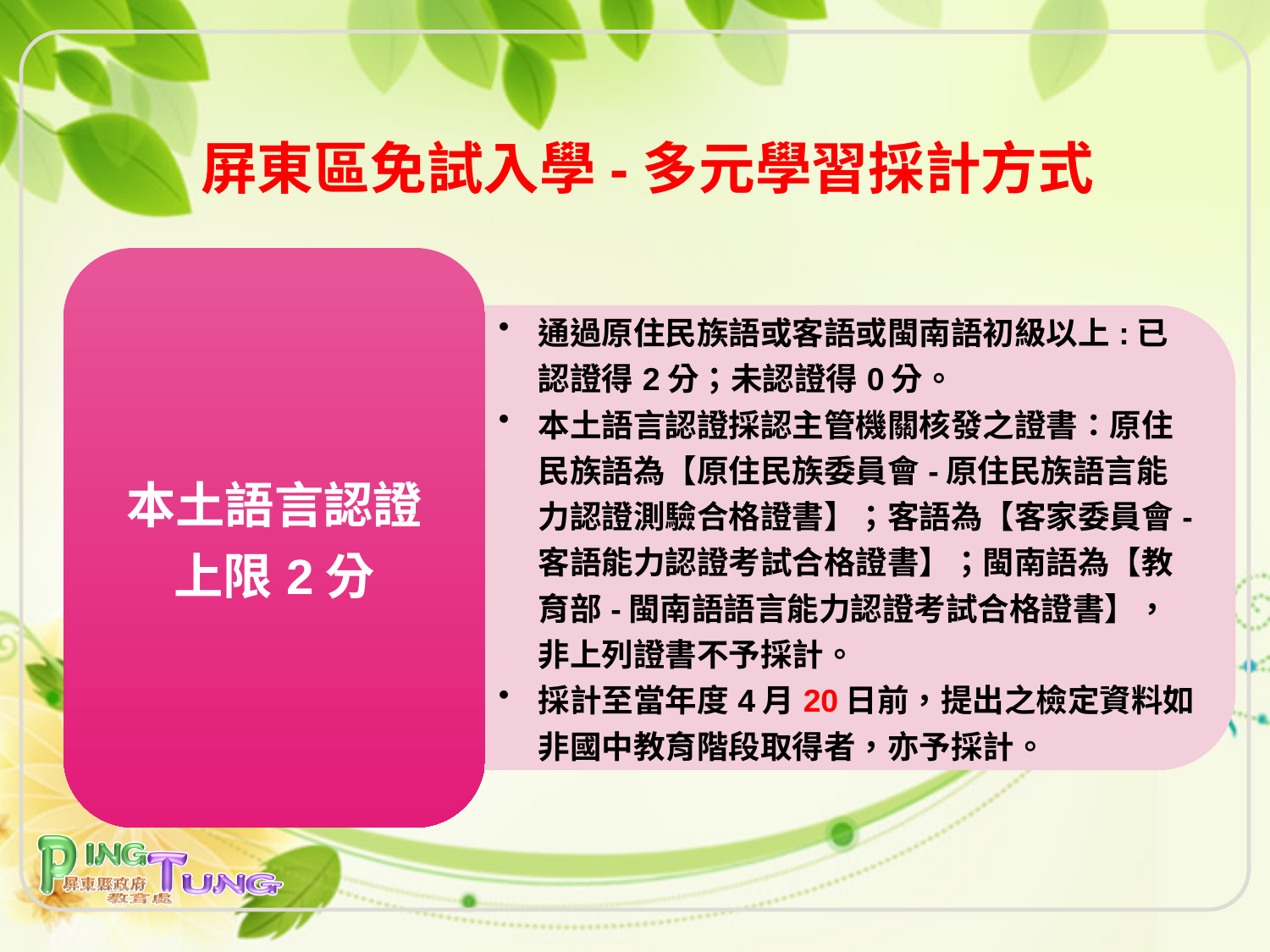

屏東區免試入學-多元學習採計方式
本土語言認證
上限2分
通過原住民族語或客語或閩南語初級以上:已認證得2分；未認證得0分。
本土語言認證採認主管機關核發之證書：原住民族語為【原住民族委員會-原住民族語言能力認證測驗合格證書】；客語為【客家委員會-客語能力認證考試合格證書】；閩南語為【教育部-閩南語語言能力認證考試合格證書】，非上列證書不予採計。
採計至當年度4月20日前，提出之檢定資料如非國中教育階段取得者，亦予採計。